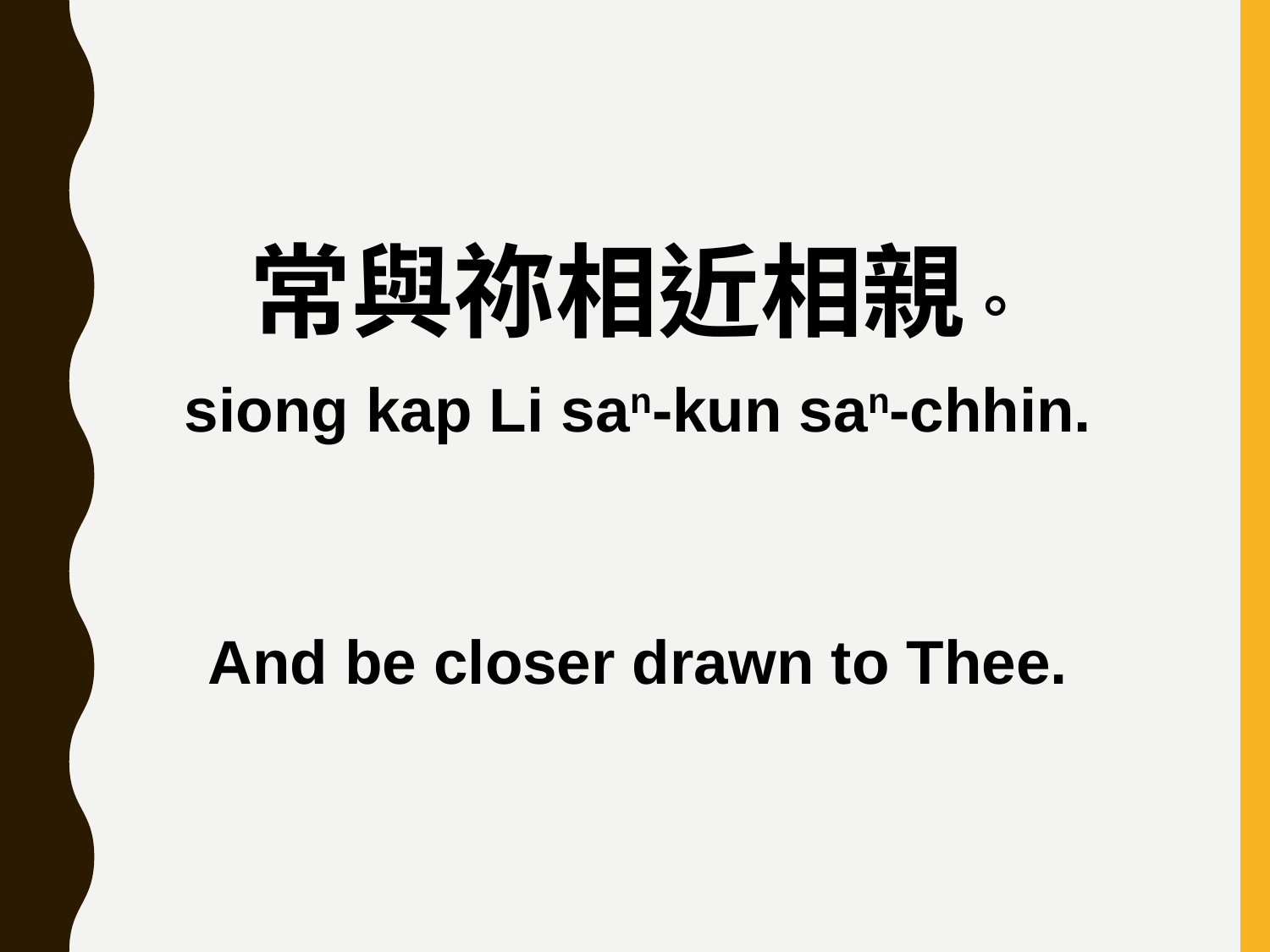

常與祢相近相親。
siong kap Li san-kun san-chhin.

And be closer drawn to Thee.